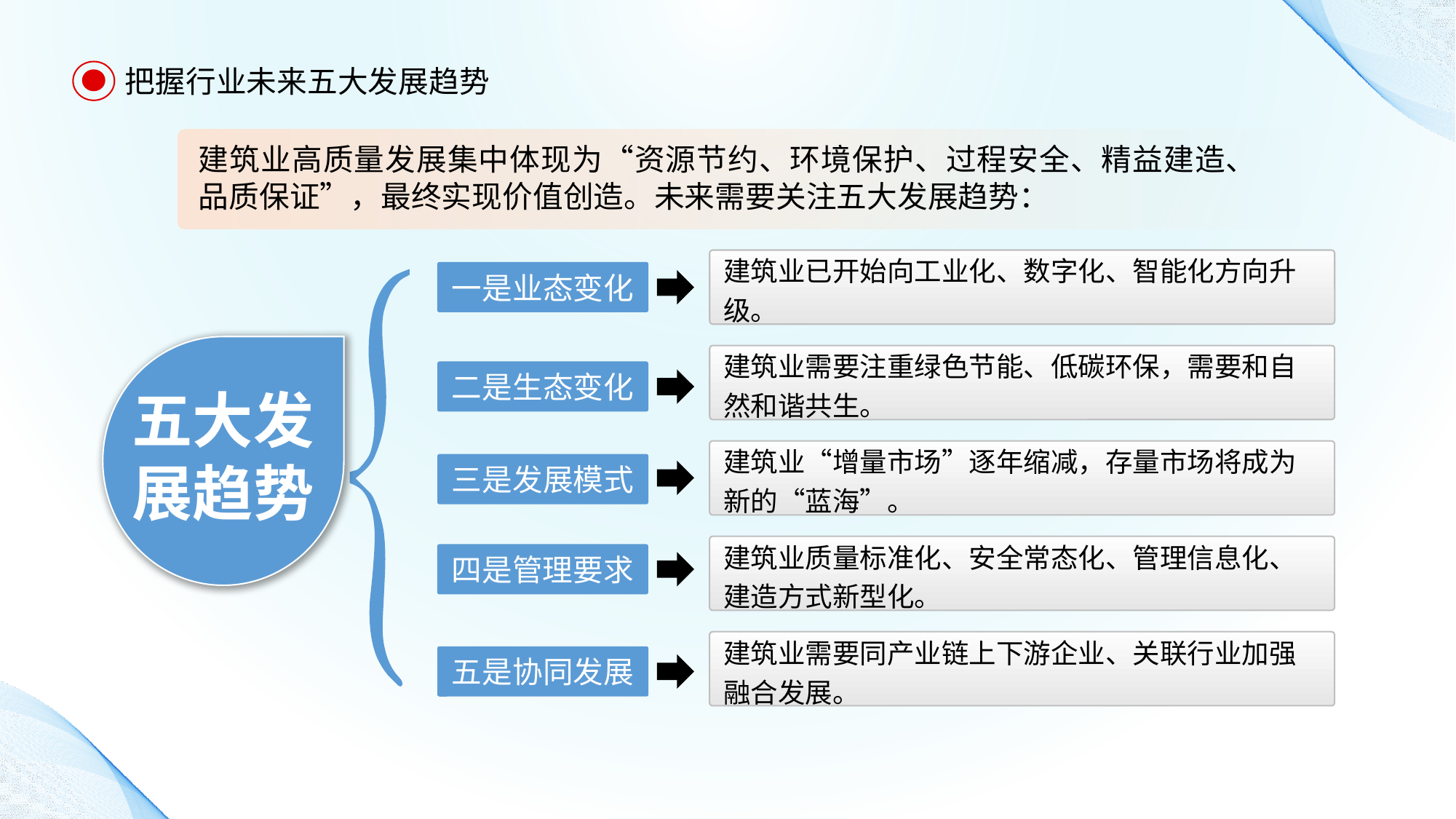

把握行业未来五大发展趋势

建筑业高质量发展集中体现为“资源节约、环境保护、过程安全、精益建造、品质保证”，最终实现价值创造。未来需要关注五大发展趋势：
建筑业已开始向工业化、数字化、智能化方向升级。
一是业态变化

五大发展趋势
建筑业需要注重绿色节能、低碳环保，需要和自然和谐共生。
二是生态变化

建筑业“增量市场”逐年缩减，存量市场将成为新的“蓝海”。
三是发展模式

建筑业质量标准化、安全常态化、管理信息化、建造方式新型化。
四是管理要求

建筑业需要同产业链上下游企业、关联行业加强融合发展。
五是协同发展